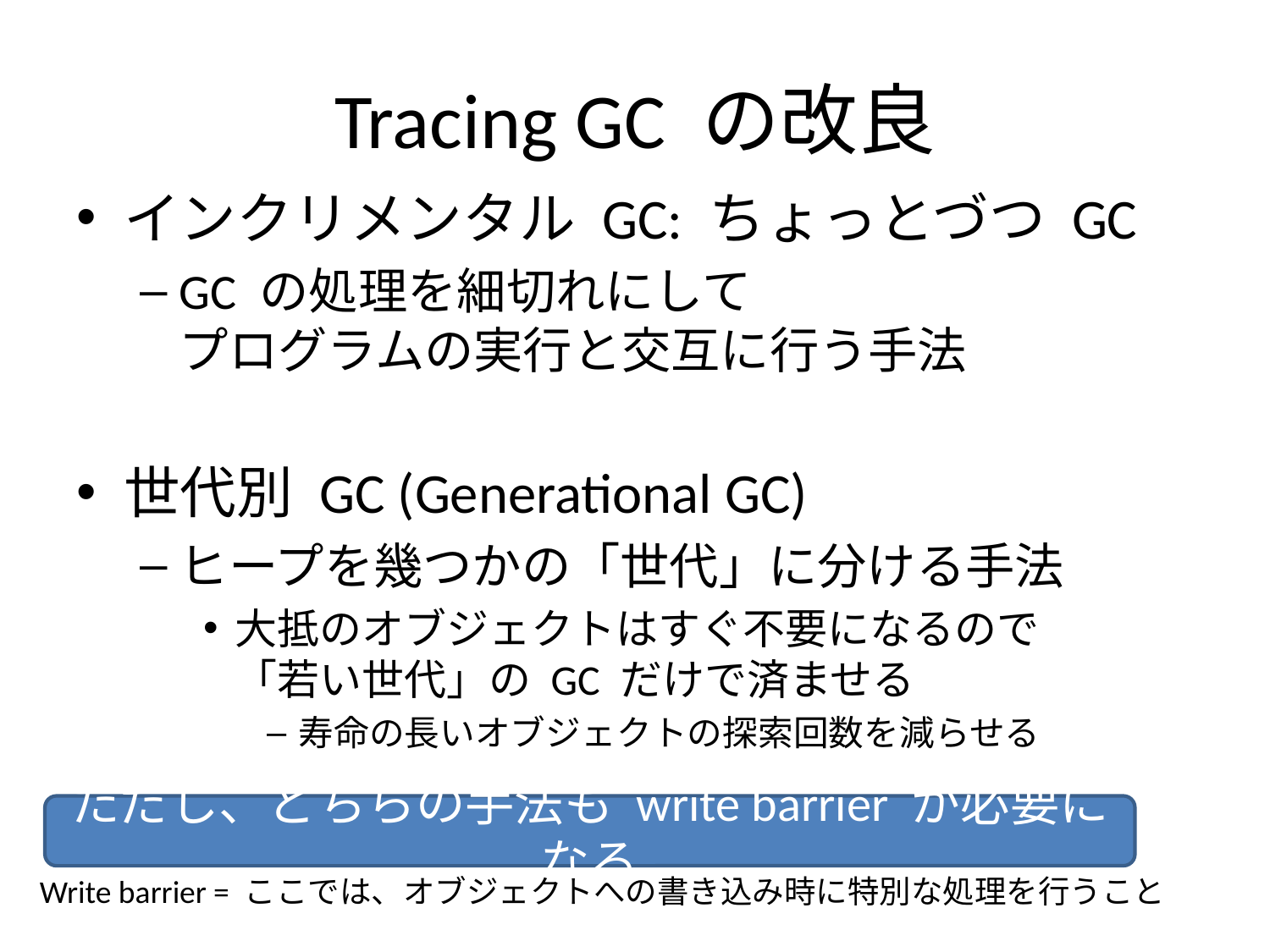

# Tracing GC の改良
インクリメンタル GC: ちょっとづつ GC
GC の処理を細切れにして
プログラムの実行と交互に行う手法

世代別 GC (Generational GC)
ヒープを幾つかの「世代」に分ける手法
大抵のオブジェクトはすぐ不要になるので
「若い世代」の GC だけで済ませる
寿命の長いオブジェクトの探索回数を減らせる
ただし、どちらの手法も write barrier が必要になる
Write barrier = ここでは、オブジェクトへの書き込み時に特別な処理を行うこと